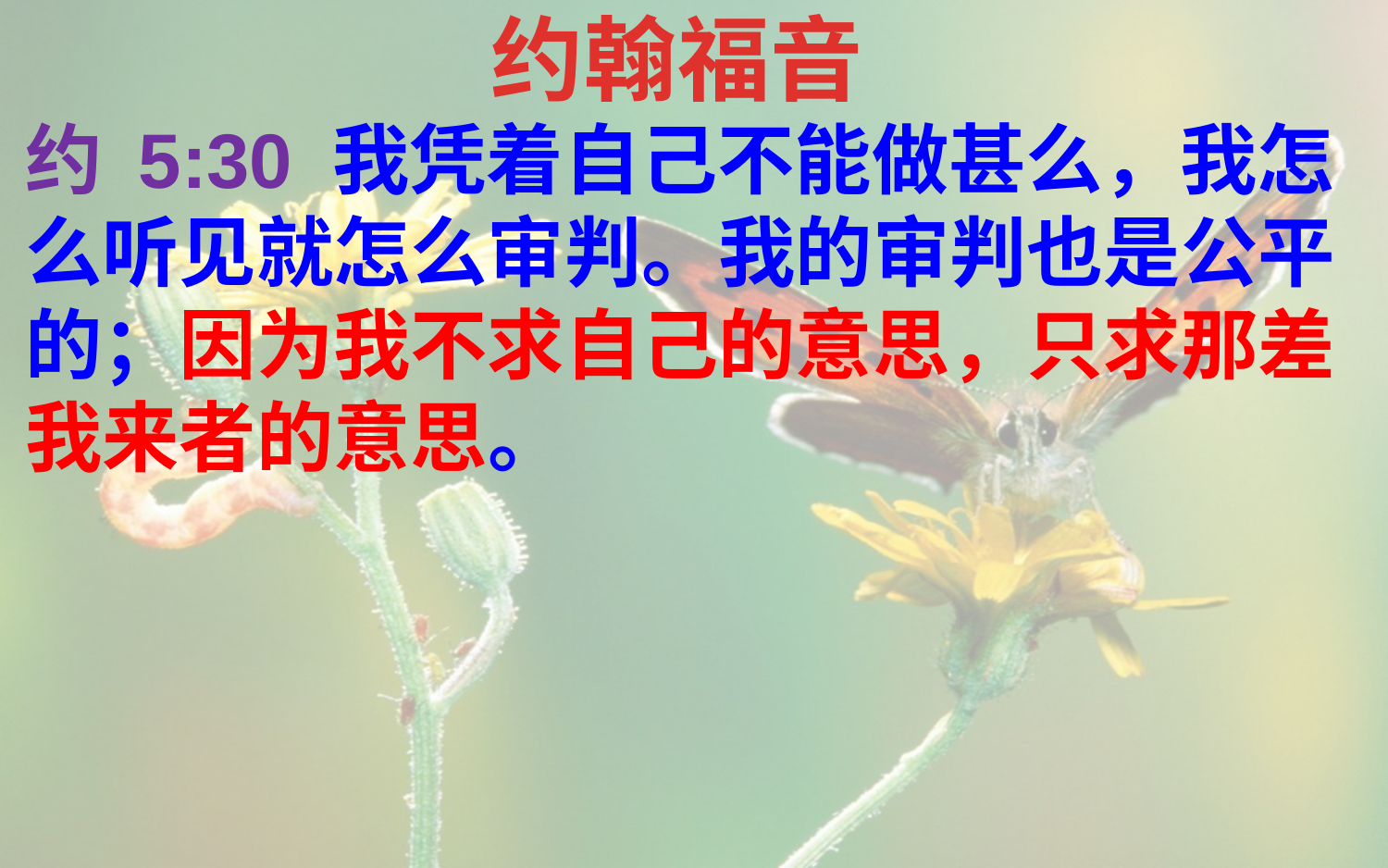

约翰福音
约 5:30 我凭着自己不能做甚么，我怎么听见就怎么审判。我的审判也是公平的；因为我不求自己的意思，只求那差我来者的意思。